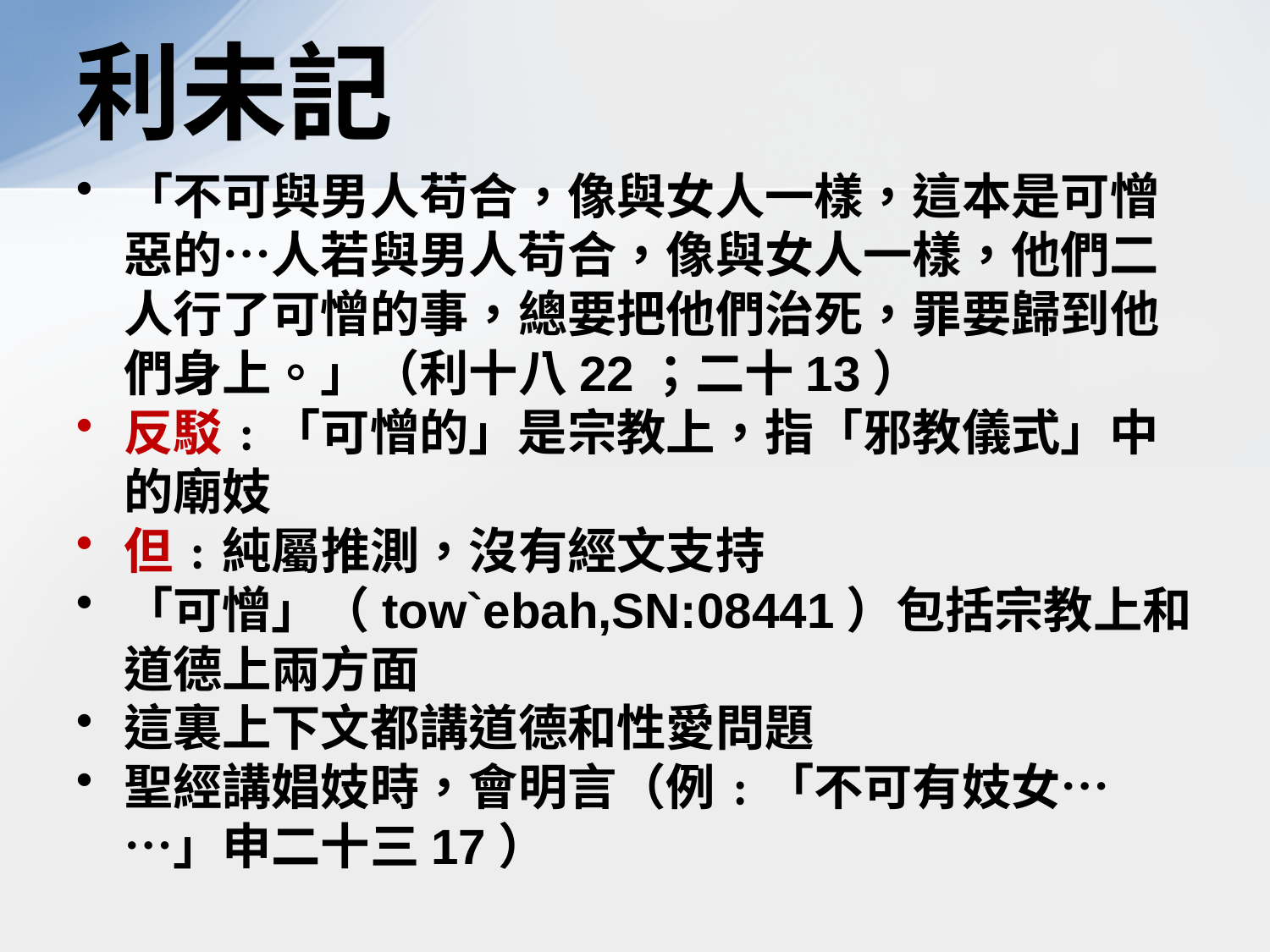

# 利未記
「不可與男人苟合，像與女人一樣，這本是可憎惡的…人若與男人苟合，像與女人一樣，他們二人行了可憎的事，總要把他們治死，罪要歸到他們身上。」（利十八22；二十13）
反駁﹕「可憎的」是宗教上，指「邪教儀式」中的廟妓
但﹕純屬推測，沒有經文支持
「可憎」（tow`ebah,SN:08441）包括宗教上和道德上兩方面
這裏上下文都講道德和性愛問題
聖經講娼妓時，會明言（例﹕「不可有妓女……」申二十三17）